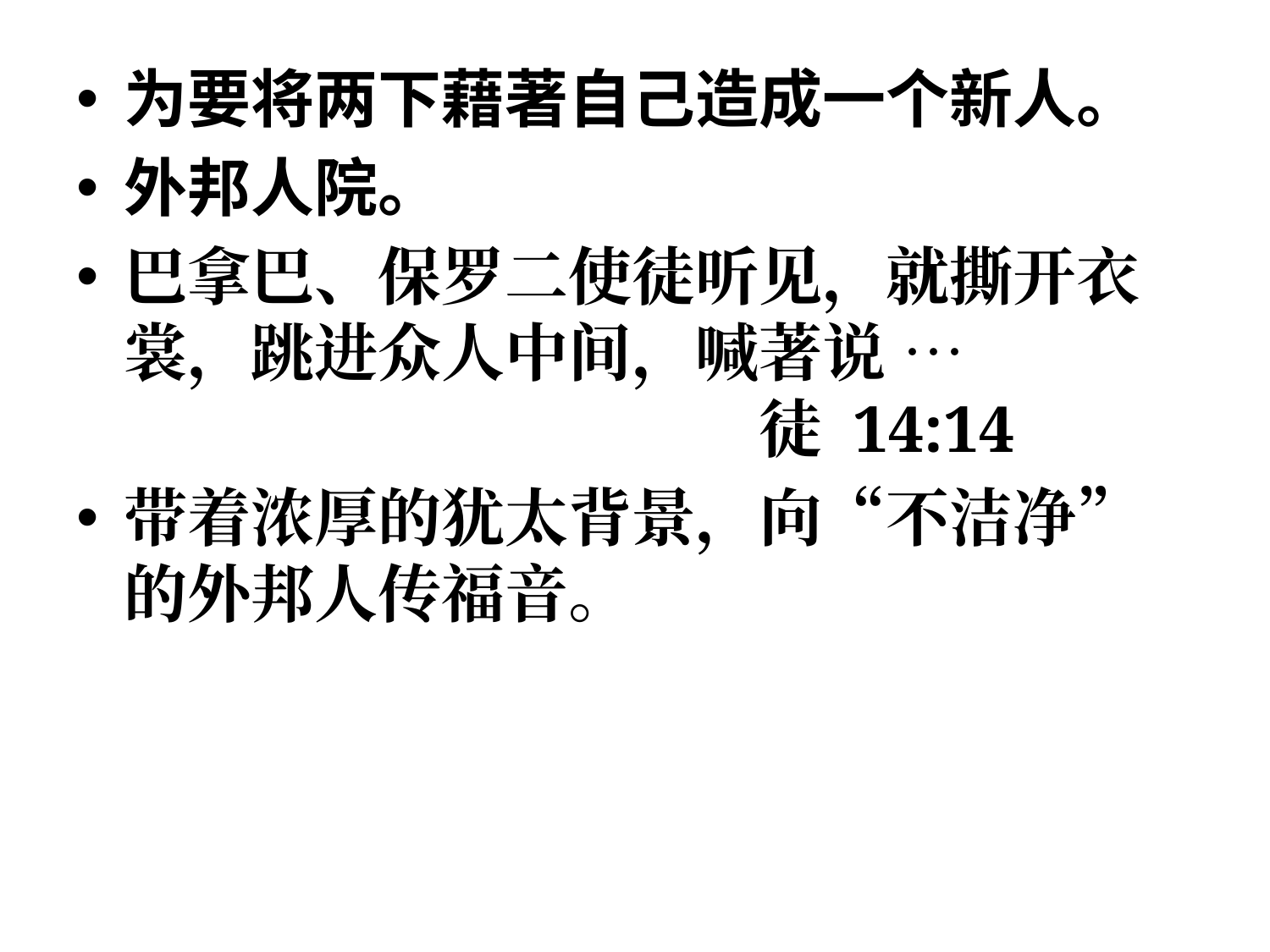

为要将两下藉著自己造成一个新人。
外邦人院。
巴拿巴、保罗二使徒听见，就撕开衣裳，跳进众人中间，喊著说 …							徒 14:14
带着浓厚的犹太背景，向“不洁净”的外邦人传福音。